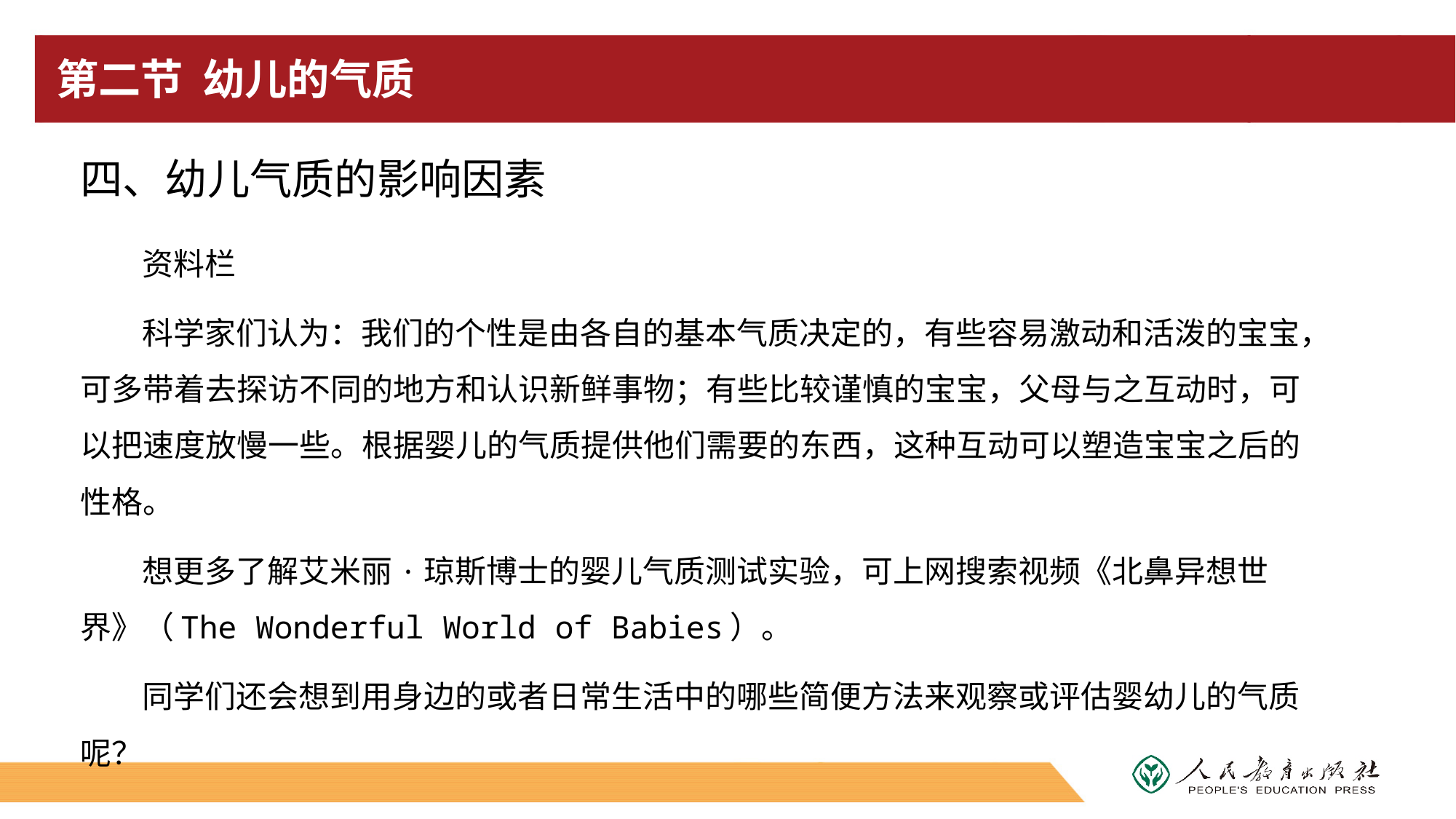

# 第二节  幼儿的气质
四、幼儿气质的影响因素
资料栏
科学家们认为：我们的个性是由各自的基本气质决定的，有些容易激动和活泼的宝宝，可多带着去探访不同的地方和认识新鲜事物；有些比较谨慎的宝宝，父母与之互动时，可以把速度放慢一些。根据婴儿的气质提供他们需要的东西，这种互动可以塑造宝宝之后的性格。
想更多了解艾米丽·琼斯博士的婴儿气质测试实验，可上网搜索视频《北鼻异想世界》（The Wonderful World of Babies）。
同学们还会想到用身边的或者日常生活中的哪些简便方法来观察或评估婴幼儿的气质呢？